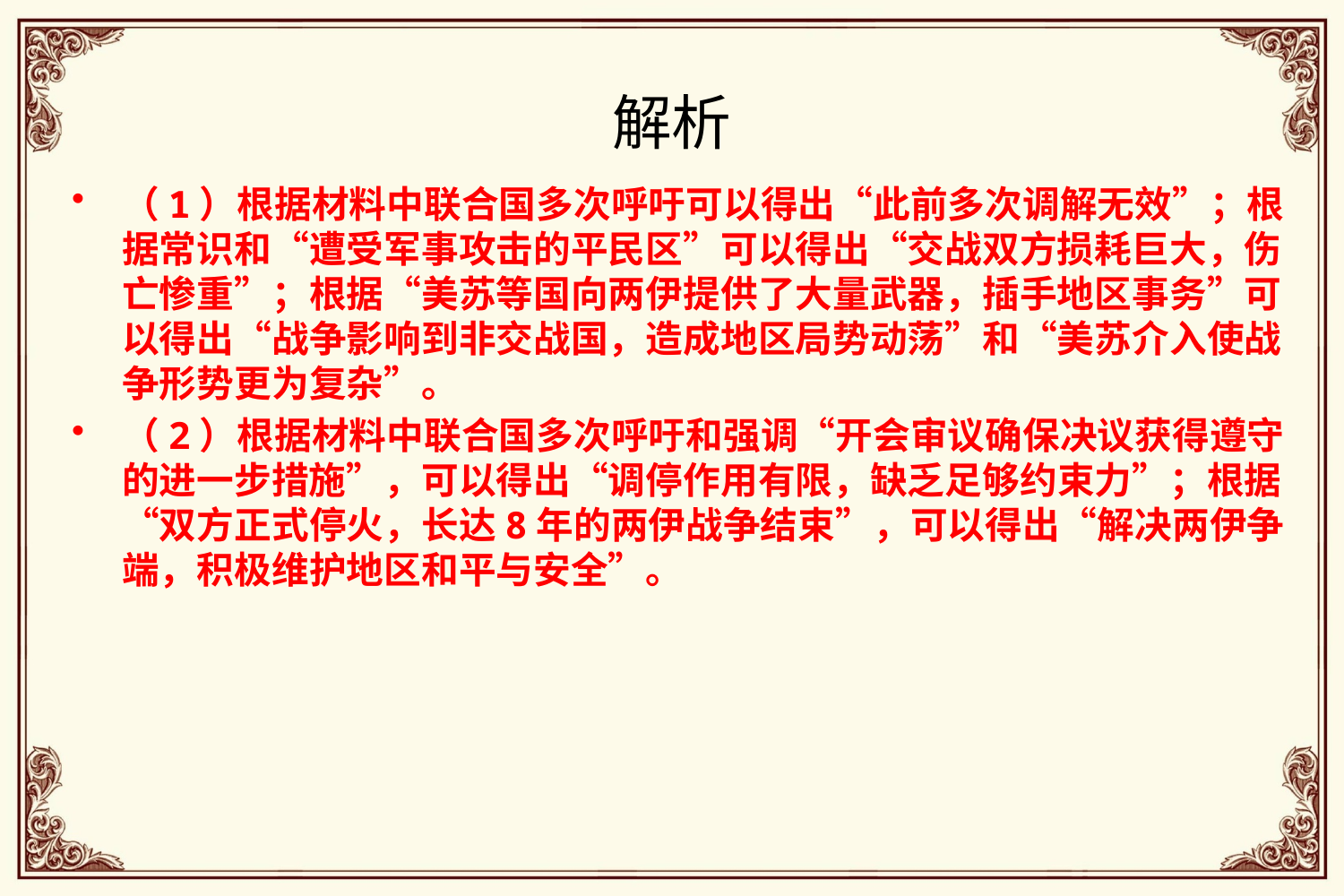

# 解析
（1）根据材料中联合国多次呼吁可以得出“此前多次调解无效”；根据常识和“遭受军事攻击的平民区”可以得出“交战双方损耗巨大，伤亡惨重”；根据“美苏等国向两伊提供了大量武器，插手地区事务”可以得出“战争影响到非交战国，造成地区局势动荡”和“美苏介入使战争形势更为复杂”。
（2）根据材料中联合国多次呼吁和强调“开会审议确保决议获得遵守的进一步措施”，可以得出“调停作用有限，缺乏足够约束力”；根据“双方正式停火，长达8年的两伊战争结束”，可以得出“解决两伊争端，积极维护地区和平与安全”。